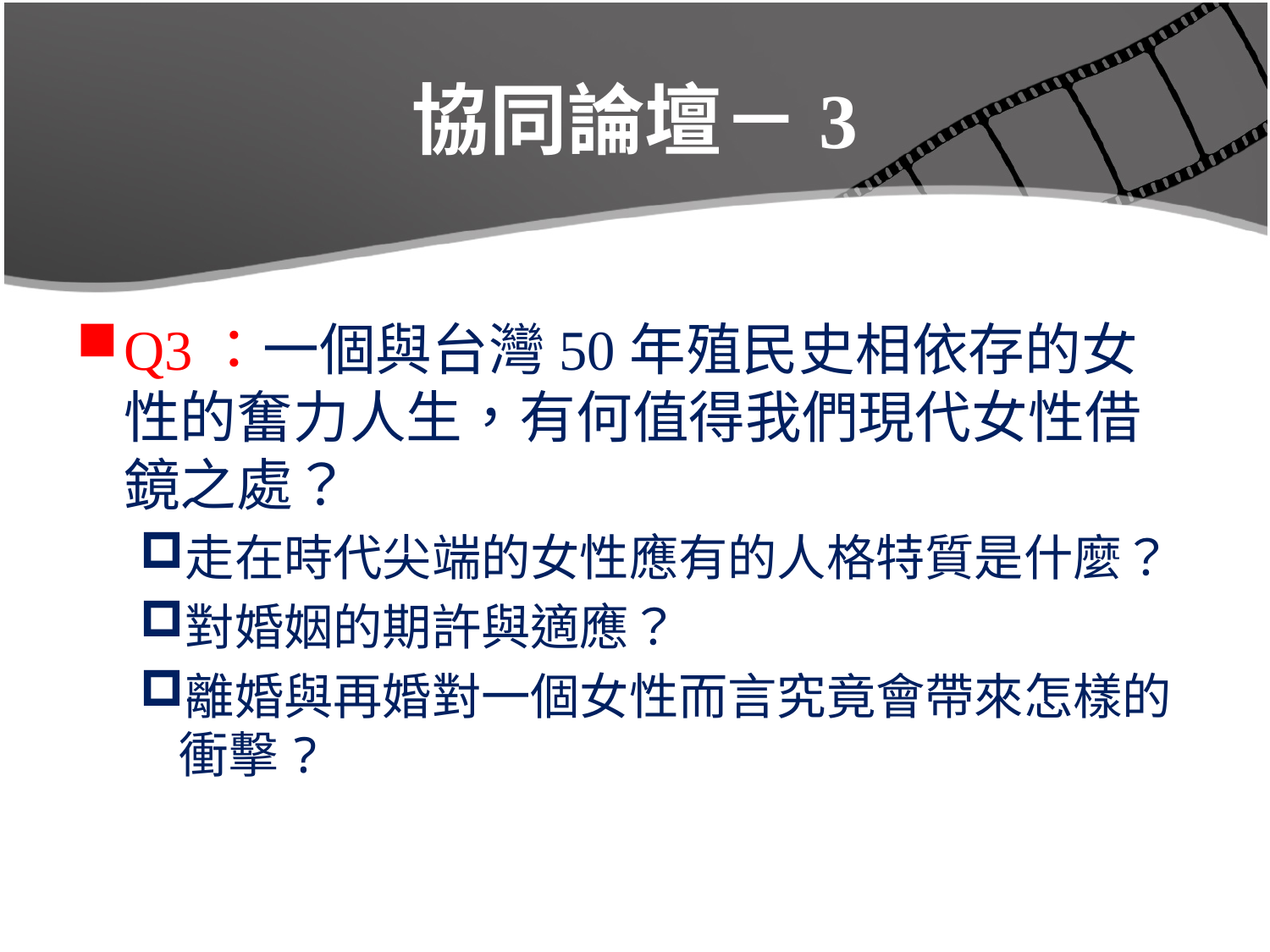

# 協同論壇－3
Q3：一個與台灣50年殖民史相依存的女性的奮力人生，有何值得我們現代女性借鏡之處？
走在時代尖端的女性應有的人格特質是什麼？
對婚姻的期許與適應？
離婚與再婚對一個女性而言究竟會帶來怎樣的衝擊?